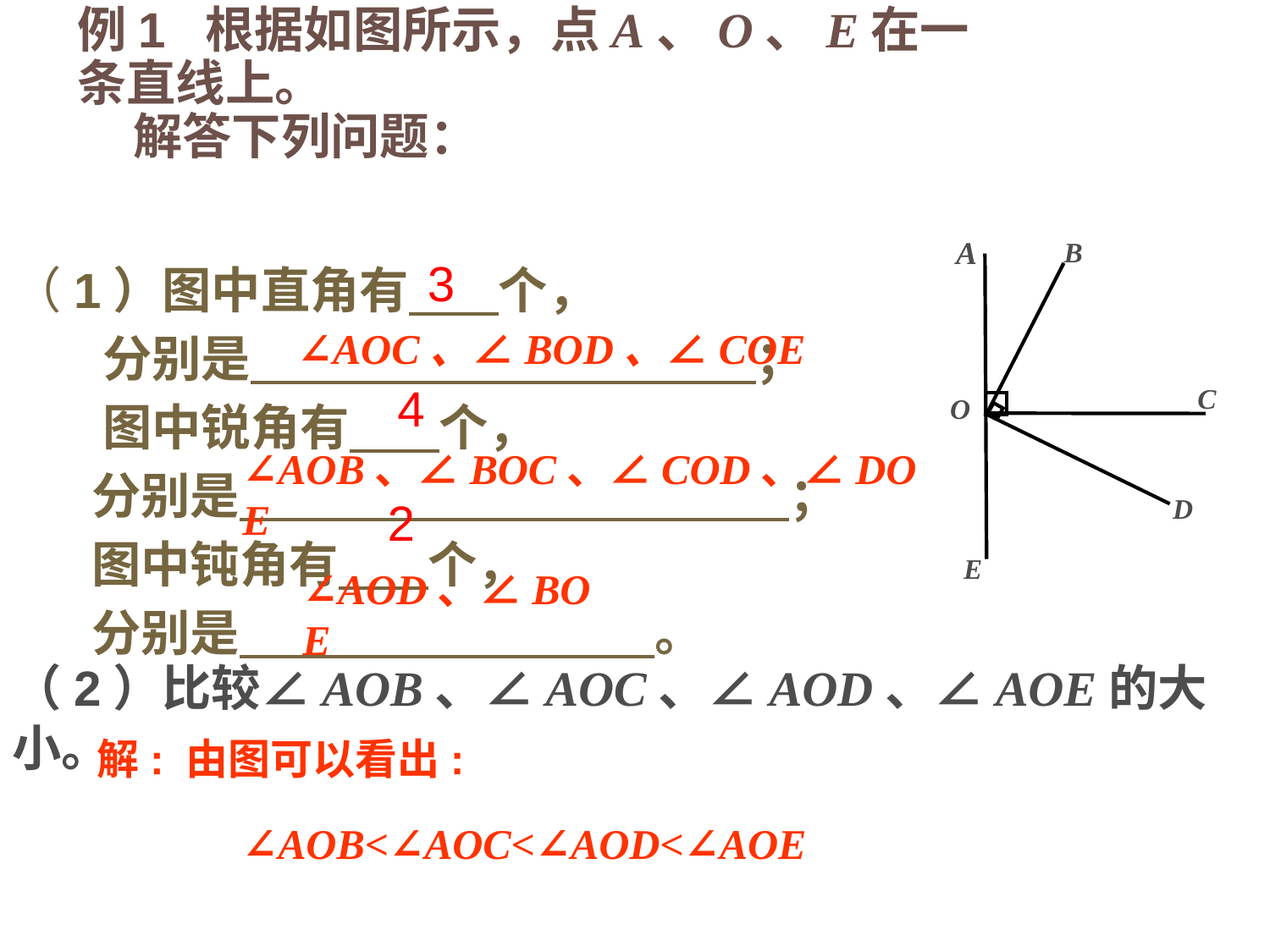

# 例1  根据如图所示，点A、O、E在一条直线上。 解答下列问题：
A
B

C
O
 D
E
3
（1）图中直角有        个，
       分别是                                             ；
       图中锐角有        个，
      分别是                                                 ；
      图中钝角有        个，
      分别是                                     。
∠AOC、∠BOD、∠COE
4
∠AOB、∠BOC、∠COD、∠DOE
2
∠AOD、∠BOE

（2）比较∠AOB、∠AOC、∠AOD、∠AOE的大小。
解: 由图可以看出:
∠AOB<∠AOC<∠AOD<∠AOE